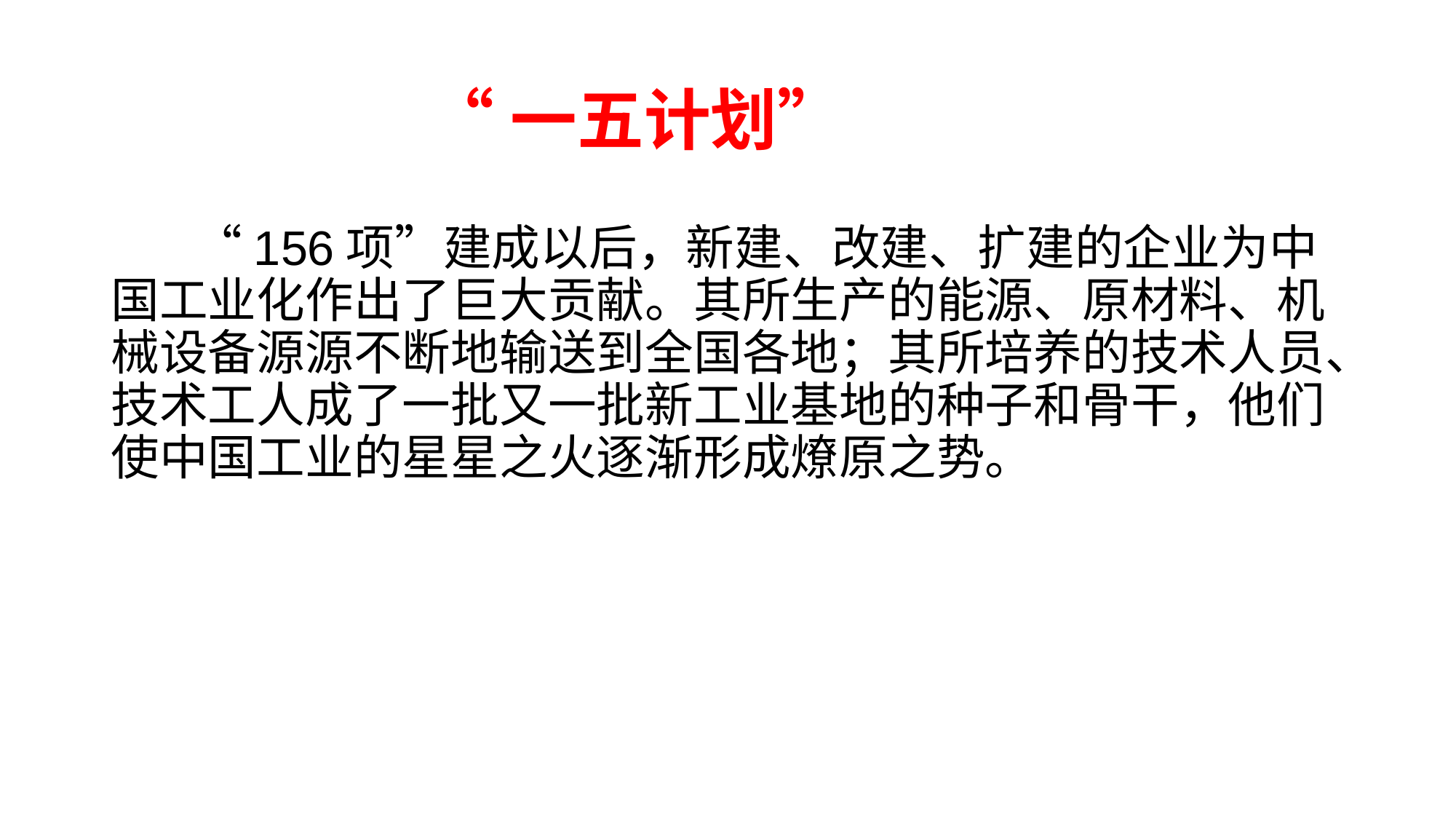

# “一五计划”
　     “156项”建成以后，新建、改建、扩建的企业为中国工业化作出了巨大贡献。其所生产的能源、原材料、机械设备源源不断地输送到全国各地；其所培养的技术人员、技术工人成了一批又一批新工业基地的种子和骨干，他们使中国工业的星星之火逐渐形成燎原之势。